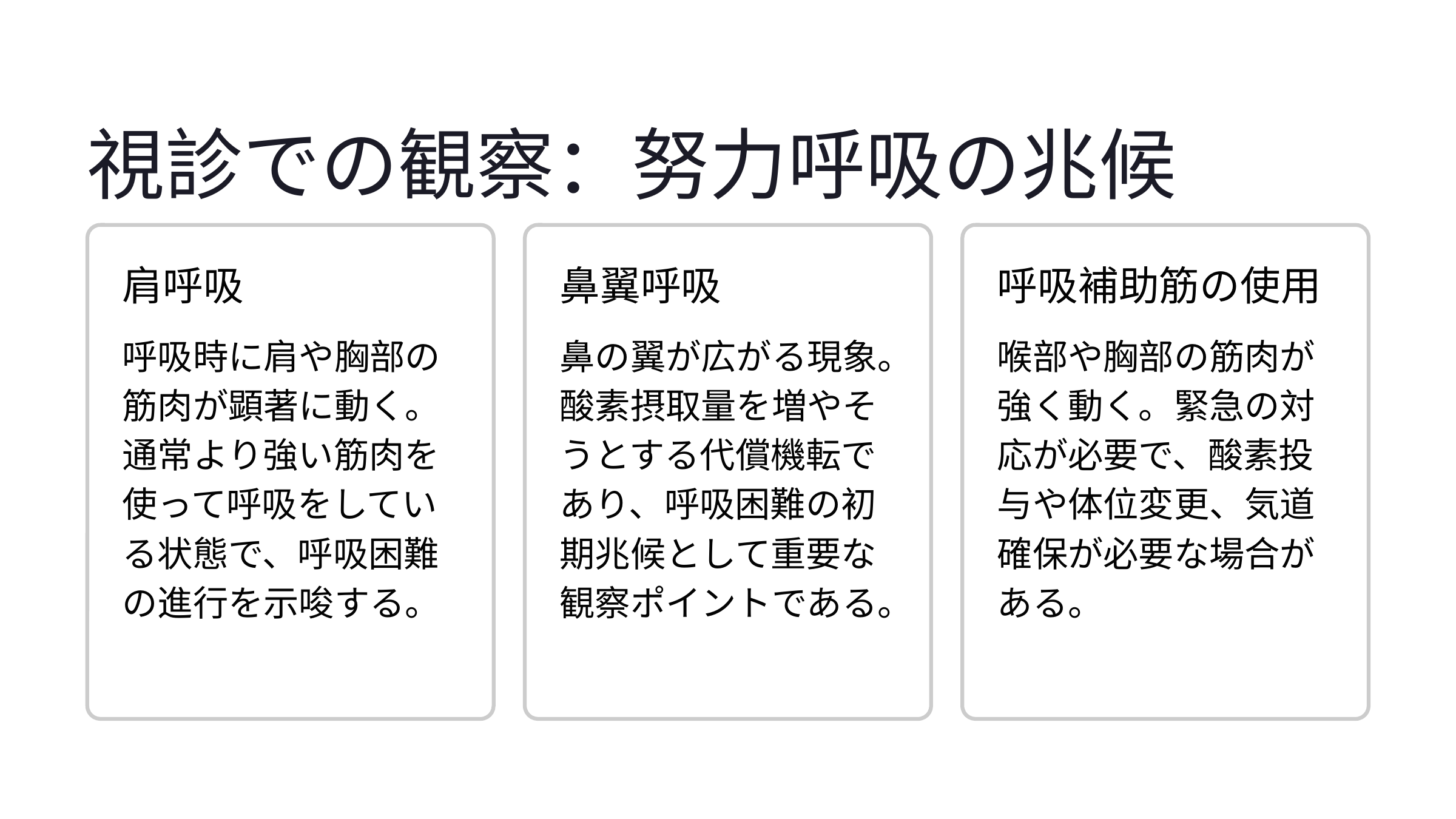

視診での観察：努力呼吸の兆候

肩呼吸
鼻翼呼吸
呼吸補助筋の使用
呼吸時に肩や胸部の筋肉が顕著に動く。通常より強い筋肉を使って呼吸をしている状態で、呼吸困難の進行を示唆する。
鼻の翼が広がる現象。酸素摂取量を増やそうとする代償機転であり、呼吸困難の初期兆候として重要な観察ポイントである。
喉部や胸部の筋肉が強く動く。緊急の対応が必要で、酸素投与や体位変更、気道確保が必要な場合がある。